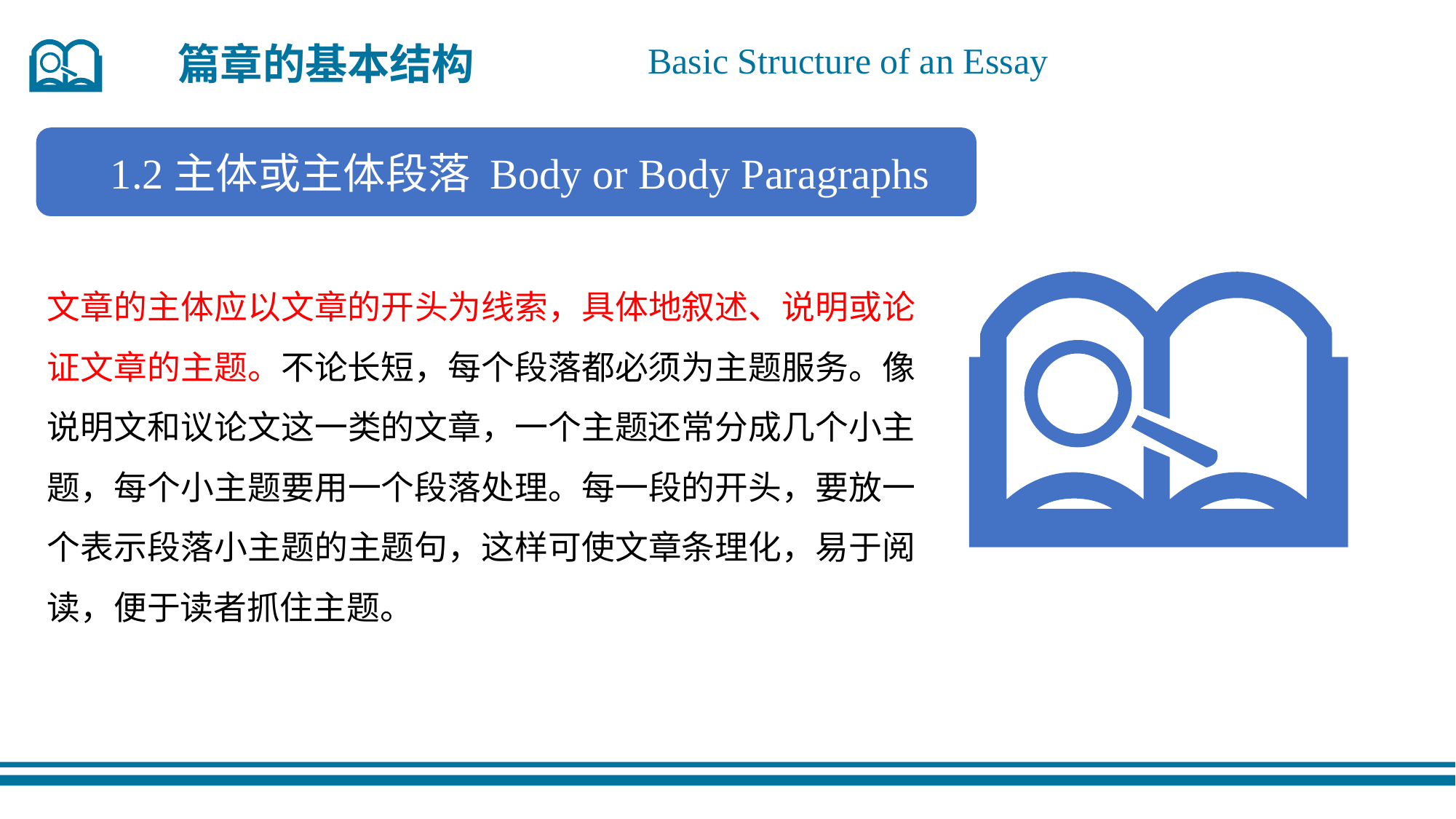

篇章的基本结构
Basic Structure of an Essay
文章的主体应以文章的开头为线索，具体地叙述、说明或论证文章的主题。不论长短，每个段落都必须为主题服务。像说明文和议论文这一类的文章，一个主题还常分成几个小主题，每个小主题要用一个段落处理。每一段的开头，要放一个表示段落小主题的主题句，这样可使文章条理化，易于阅读，便于读者抓住主题。
1.2主体或主体段落 Body or Body Paragraphs